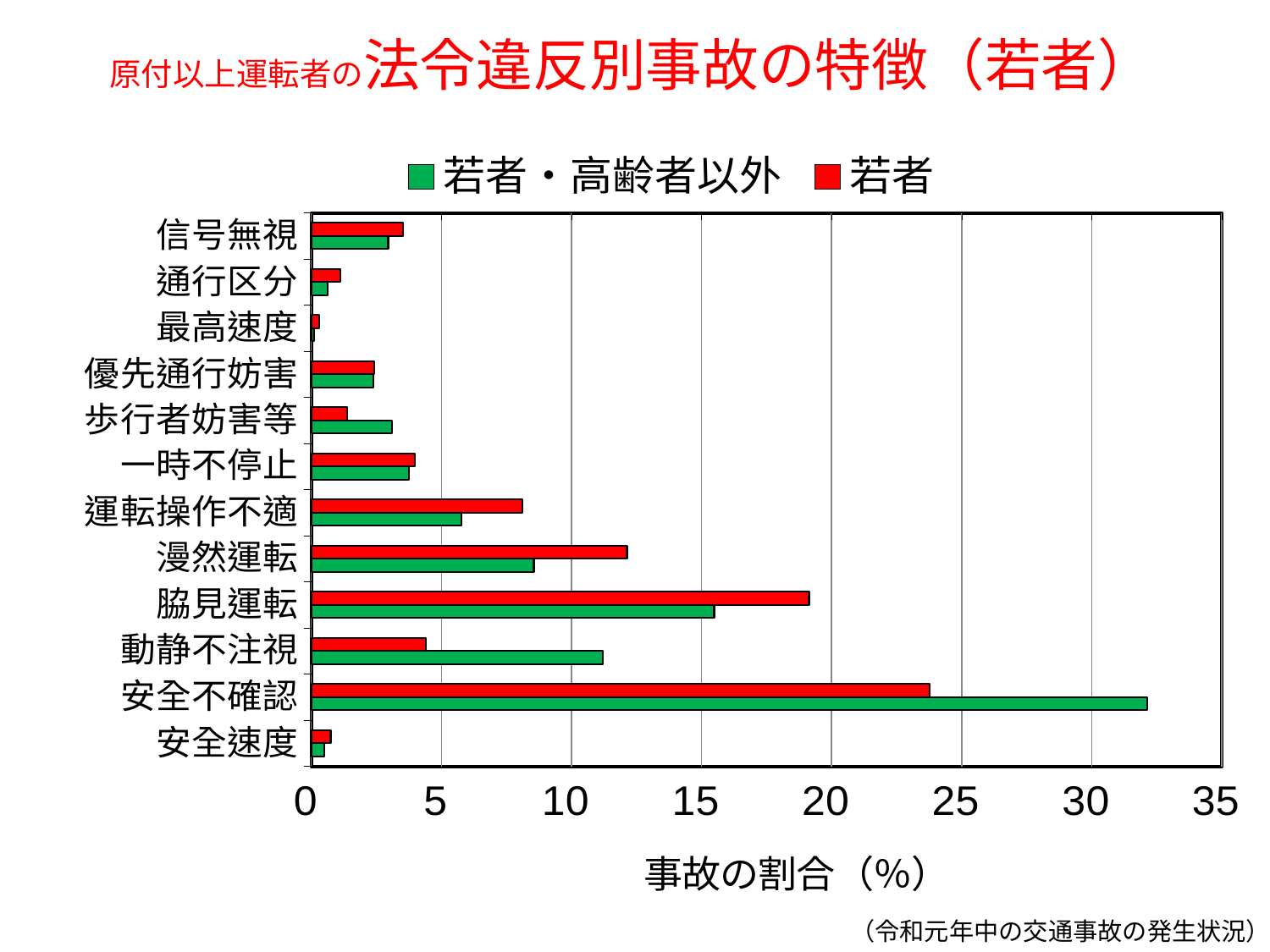

# 原付以上運転者の法令違反別事故の特徴（若者）

### Chart

| Category | 若者 | 若者・高齢者以外 |
|---|---|---|
| 信号無視 | 3.517947827596684 | 2.95272574452903 |
| 通行区分 | 1.1046486392638568 | 0.6255663586259428 |
| 最高速度 | 0.2929814662094709 | 0.08886631966484702 |
| 優先通行妨害 | 2.4046182560006946 | 2.388446502913327 |
| 歩行者妨害等 | 1.3607361430617648 | 3.110321188269646 |
| 一時不停止 | 3.965015842701506 | 3.7477072051761344 |
| 運転操作不適 | 8.099309865879595 | 5.770619831635535 |
| 漫然運転 | 12.131602934155127 | 8.55042835317139 |
| 脇見運転 | 19.130604626936933 | 15.486816703365976 |
| 動静不注視 | 4.390381526975997 | 11.198907338256731 |
| 安全不確認 | 23.774903424627805 | 32.14640616723503 |
| 安全速度 | 0.73787924823126 | 0.48460598950239236 |
（令和元年中の交通事故の発生状況）